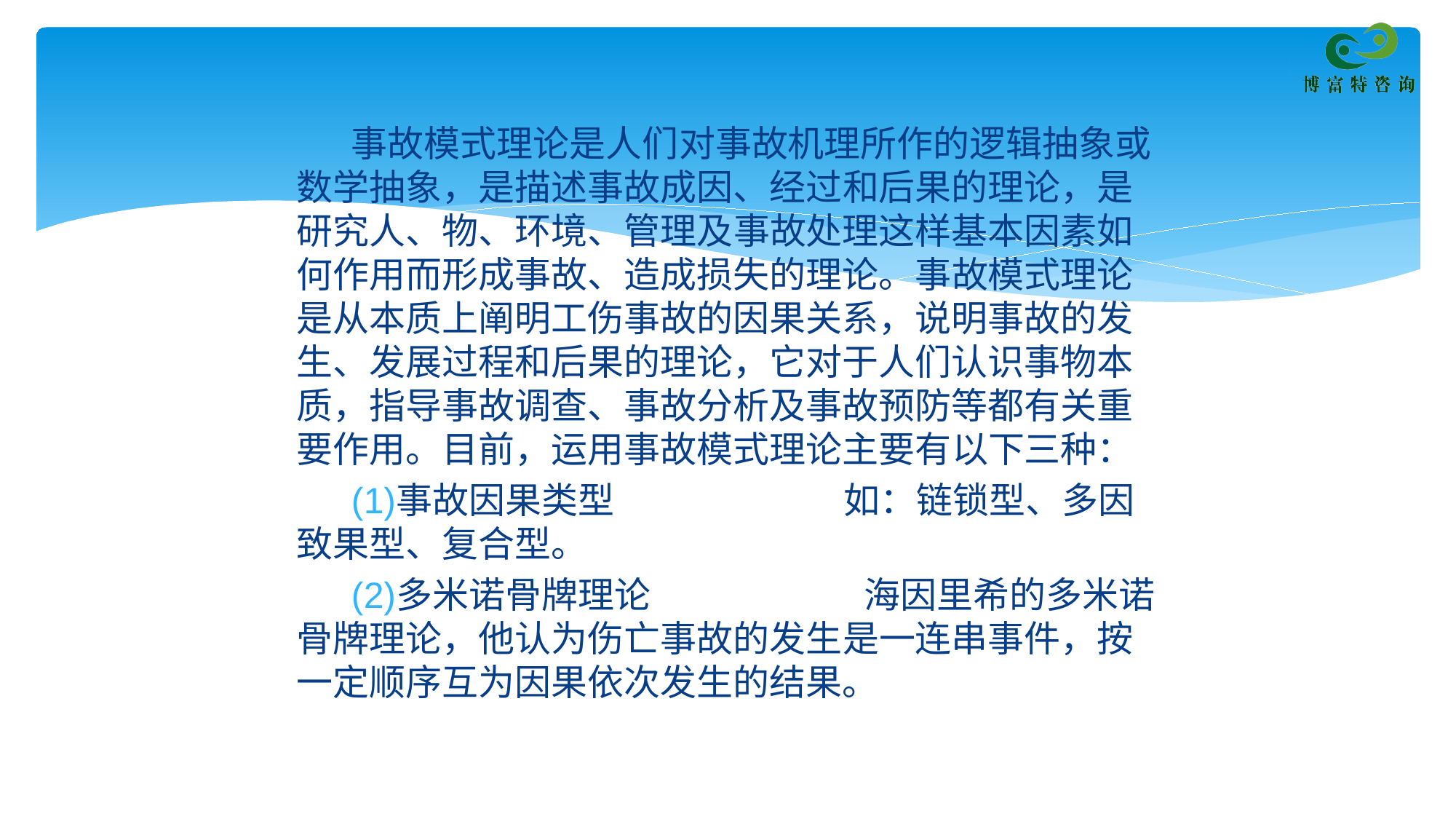

事故模式理论是人们对事故机理所作的逻辑抽象或数学抽象，是描述事故成因、经过和后果的理论，是研究人、物、环境、管理及事故处理这样基本因素如何作用而形成事故、造成损失的理论。事故模式理论是从本质上阐明工伤事故的因果关系，说明事故的发生、发展过程和后果的理论，它对于人们认识事物本质，指导事故调查、事故分析及事故预防等都有关重要作用。目前，运用事故模式理论主要有以下三种：
事故因果类型                            如：链锁型、多因致果型、复合型。
多米诺骨牌理论                          海因里希的多米诺骨牌理论，他认为伤亡事故的发生是一连串事件，按一定顺序互为因果依次发生的结果。